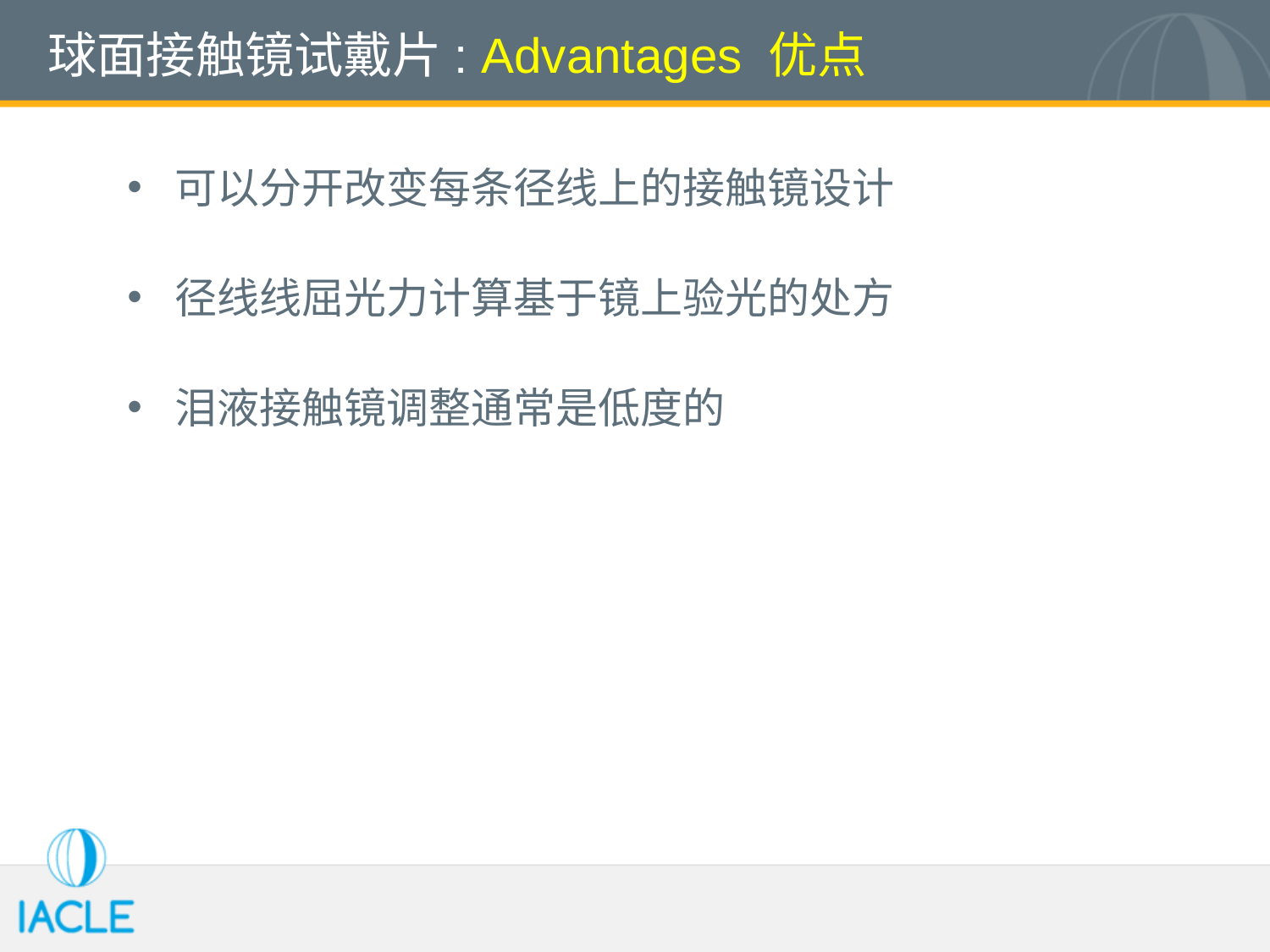

# 球面接触镜试戴片: Advantages 优点

可以分开改变每条径线上的接触镜设计
径线线屈光力计算基于镜上验光的处方
泪液接触镜调整通常是低度的